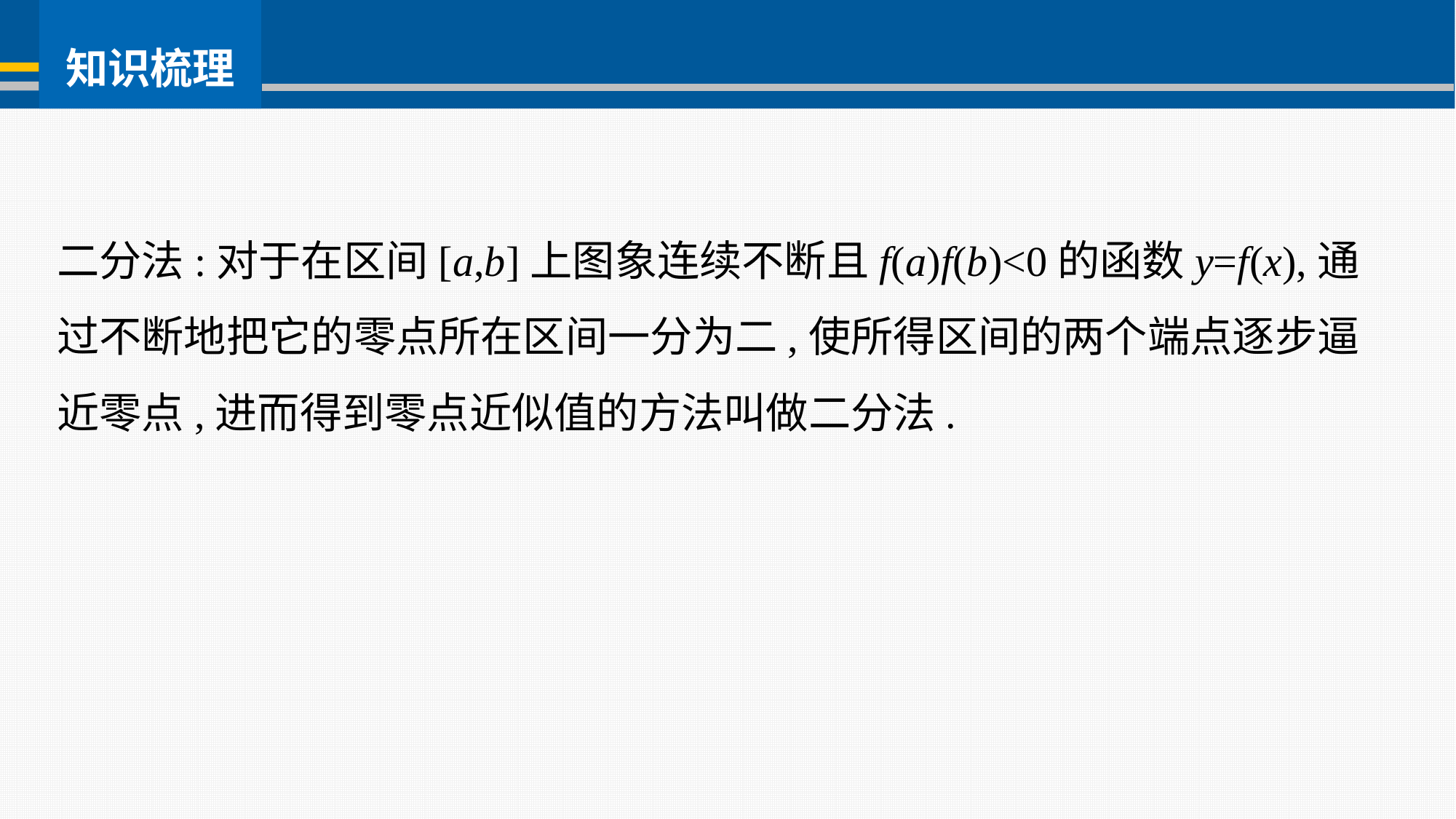

二分法:对于在区间[a,b]上图象连续不断且f(a)f(b)<0的函数y=f(x),通过不断地把它的零点所在区间一分为二,使所得区间的两个端点逐步逼近零点,进而得到零点近似值的方法叫做二分法.